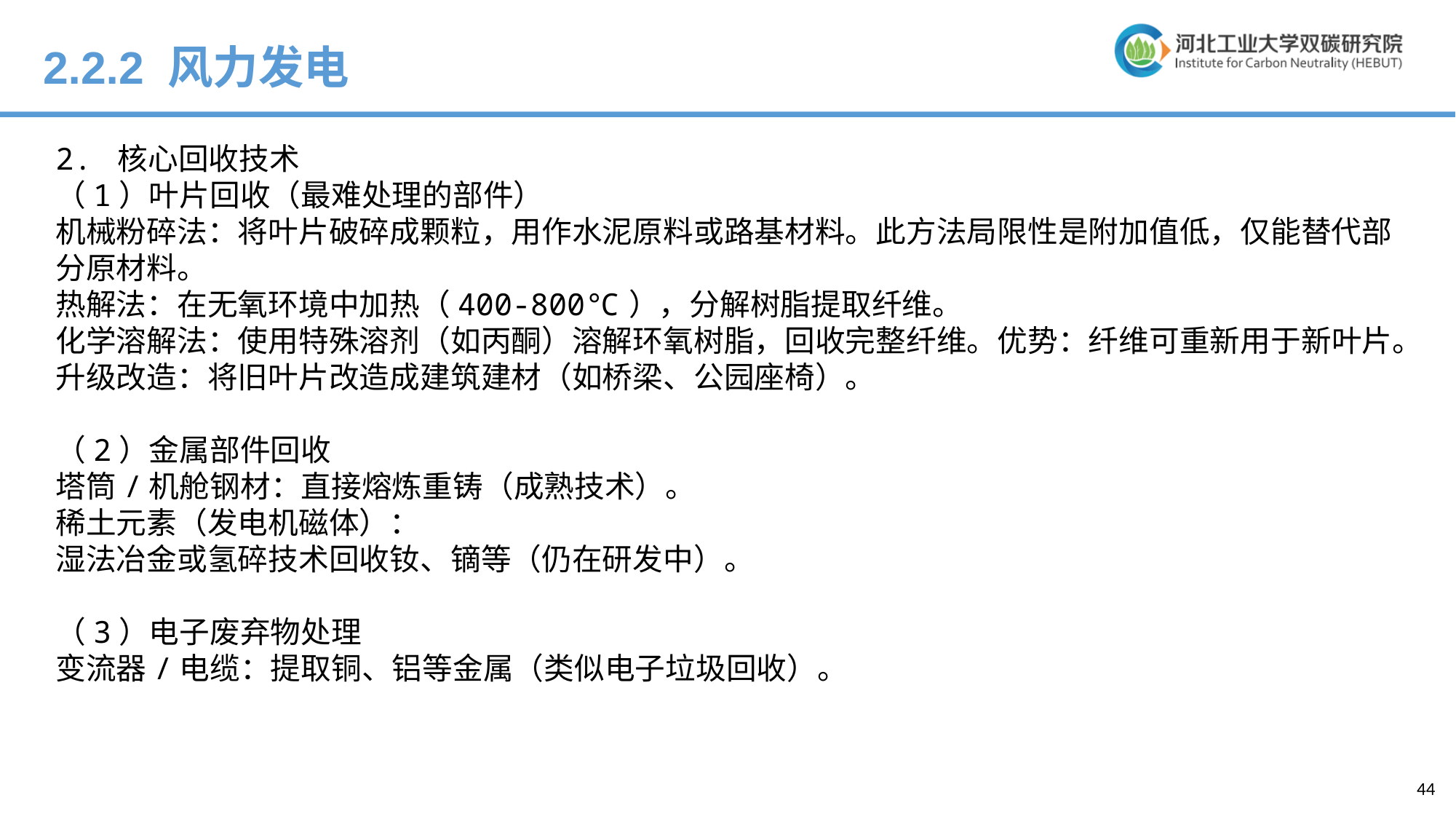

2.2.2 风力发电

2. 核心回收技术
（1）叶片回收（最难处理的部件）
机械粉碎法：将叶片破碎成颗粒，用作水泥原料或路基材料。此方法局限性是附加值低，仅能替代部分原材料。
热解法：在无氧环境中加热（400-800℃），分解树脂提取纤维。
化学溶解法：使用特殊溶剂（如丙酮）溶解环氧树脂，回收完整纤维。优势：纤维可重新用于新叶片。
升级改造：将旧叶片改造成建筑建材（如桥梁、公园座椅）。

（2）金属部件回收
塔筒/机舱钢材：直接熔炼重铸（成熟技术）。
稀土元素（发电机磁体）：
湿法冶金或氢碎技术回收钕、镝等（仍在研发中）。

（3）电子废弃物处理
变流器/电缆：提取铜、铝等金属（类似电子垃圾回收）。

44